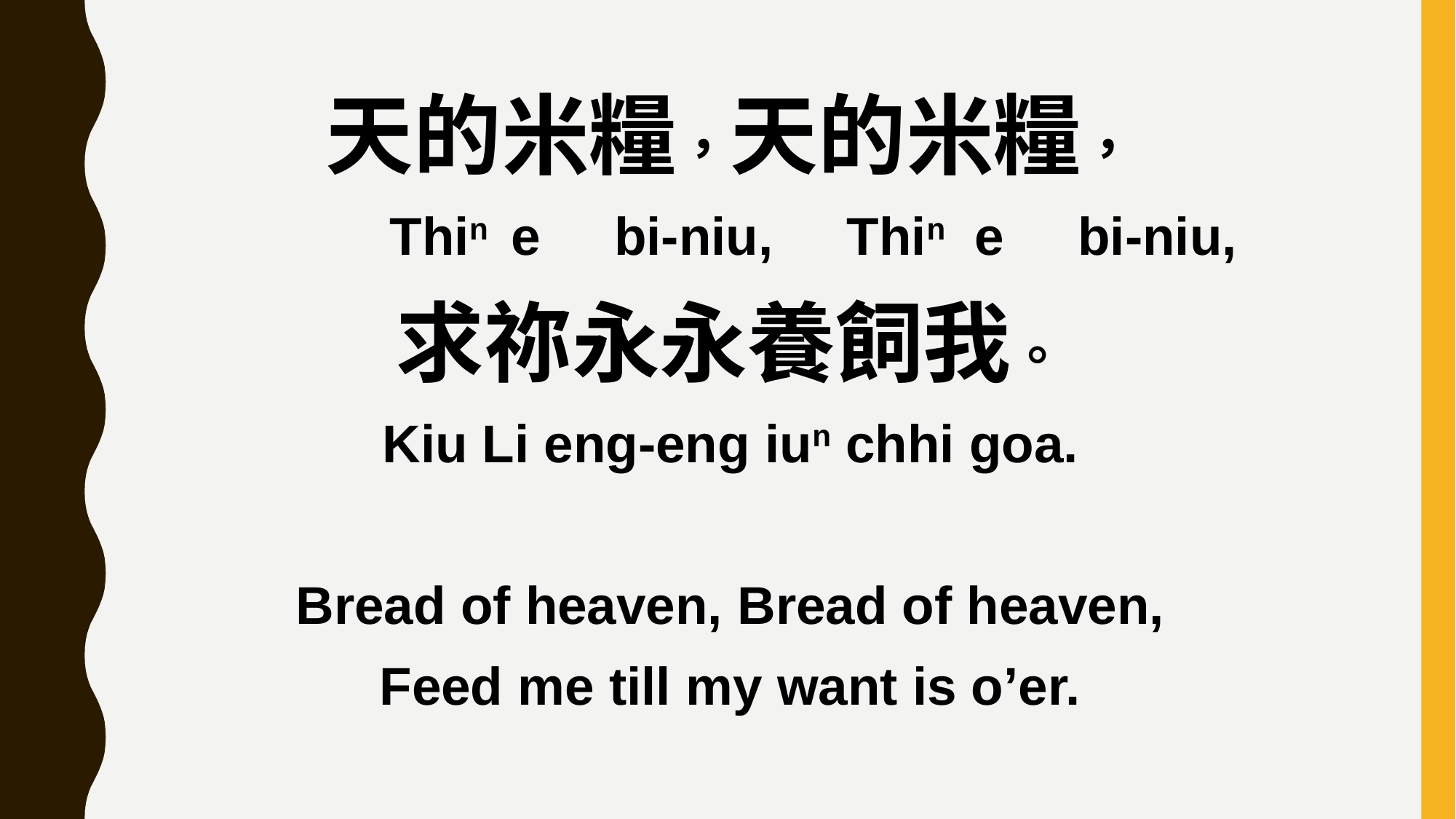

天的米糧，天的米糧，
             Thin  e     bi-niu,     Thin  e     bi-niu,
求祢永永養飼我。
Kiu Li eng-eng iun chhi goa.

Bread of heaven, Bread of heaven,
Feed me till my want is o’er.